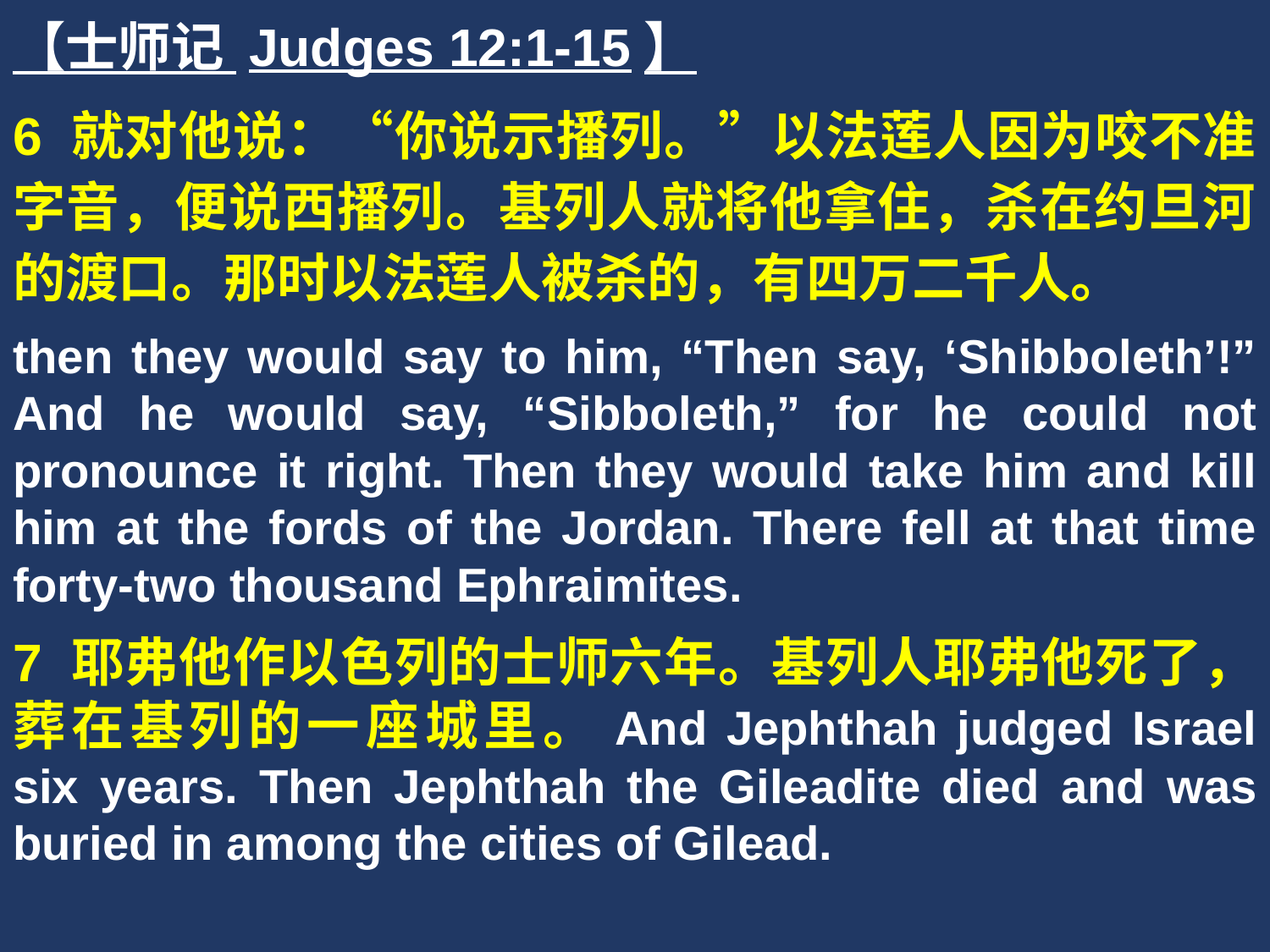

【士师记 Judges 12:1-15】
6 就对他说：“你说示播列。”以法莲人因为咬不准字音，便说西播列。基列人就将他拿住，杀在约旦河的渡口。那时以法莲人被杀的，有四万二千人。
then they would say to him, “Then say, ‘Shibboleth’!” And he would say, “Sibboleth,” for he could not pronounce it right. Then they would take him and kill him at the fords of the Jordan. There fell at that time forty-two thousand Ephraimites.
7 耶弗他作以色列的士师六年。基列人耶弗他死了，葬在基列的一座城里。And Jephthah judged Israel six years. Then Jephthah the Gileadite died and was buried in among the cities of Gilead.